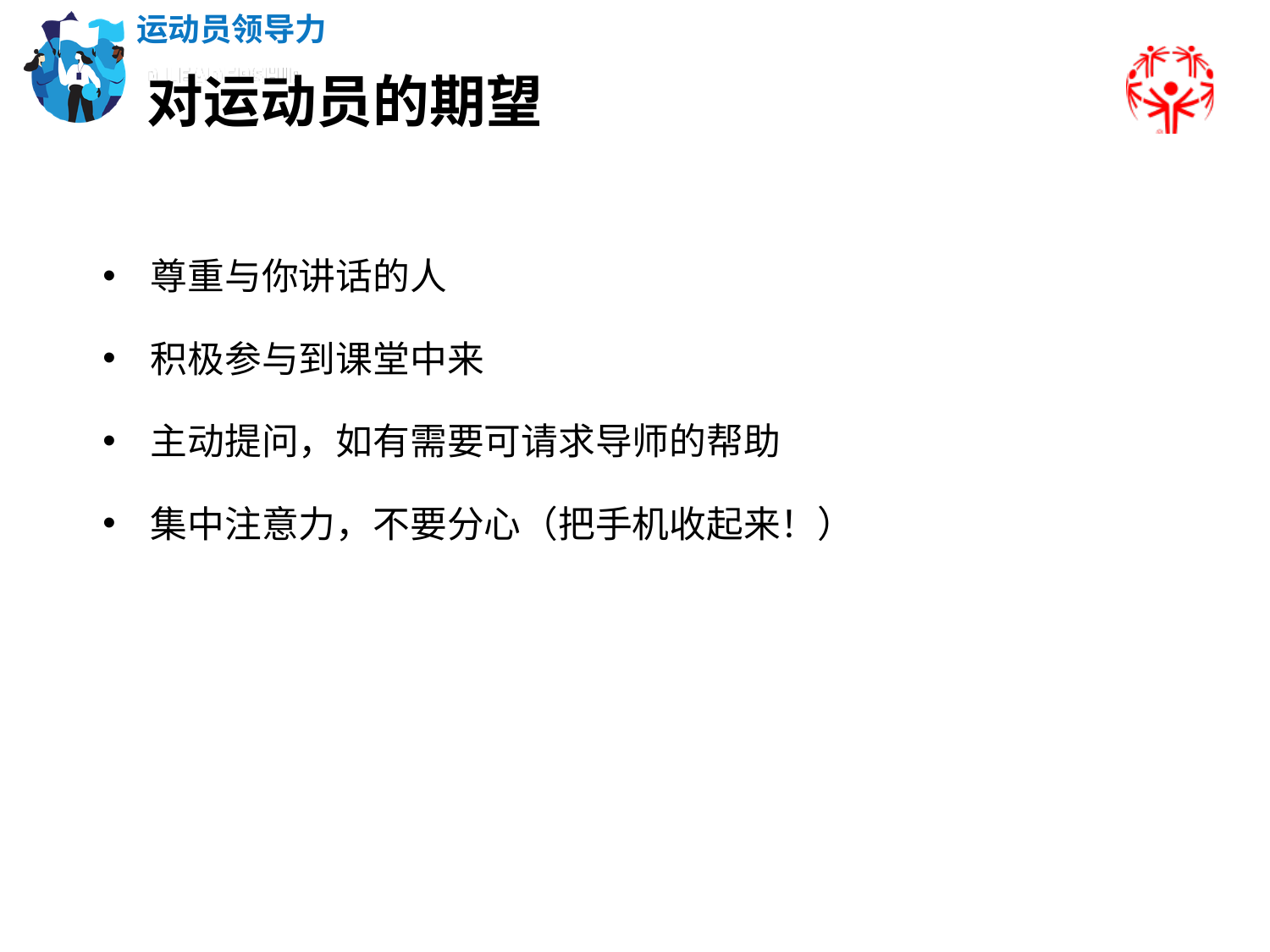

运动员领导力
对运动员的期望
尊重与你讲话的人
积极参与到课堂中来
主动提问，如有需要可请求导师的帮助
集中注意力，不要分心（把手机收起来！）